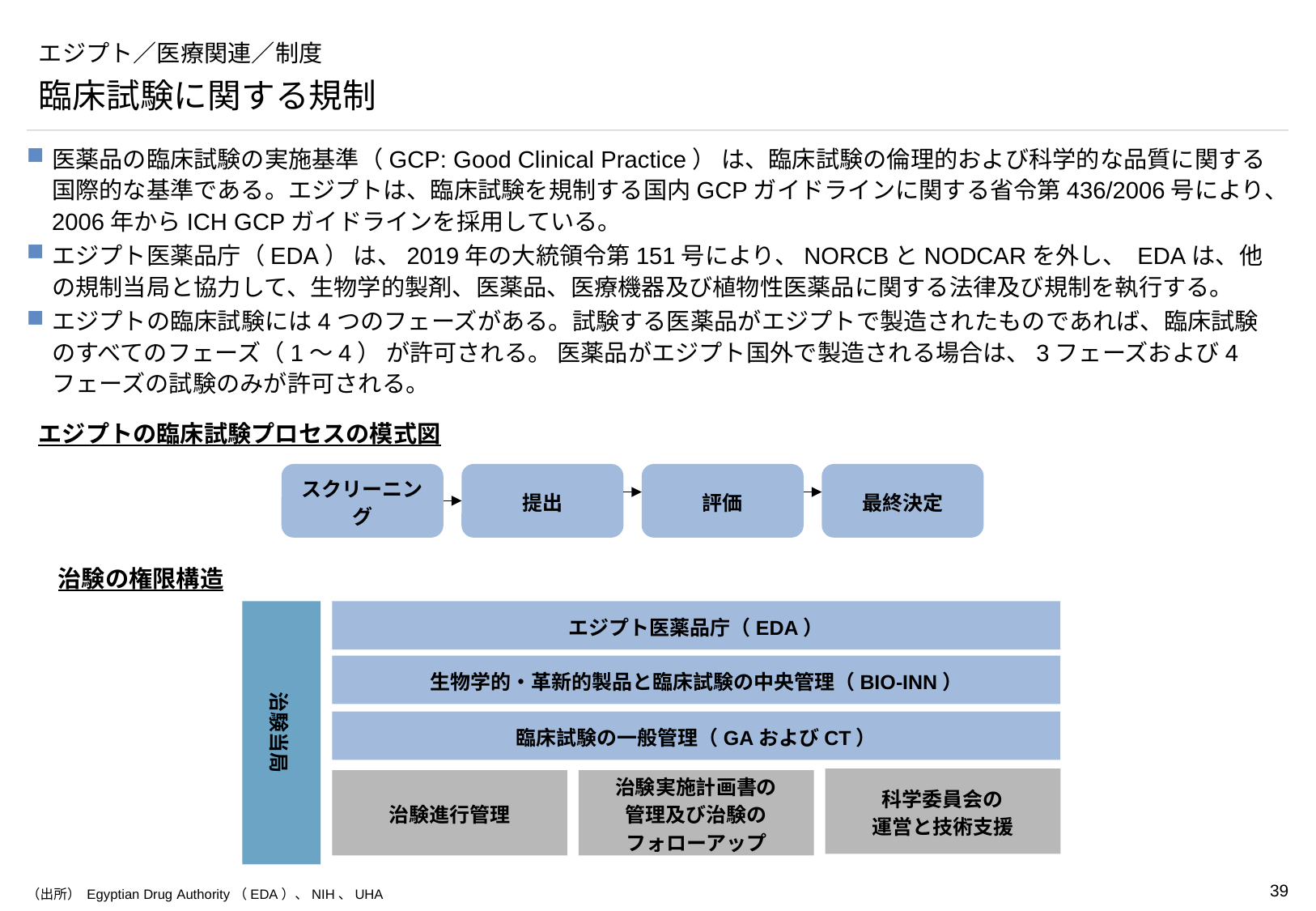

# エジプト／医療関連／制度
臨床試験に関する規制
医薬品の臨床試験の実施基準（GCP: Good Clinical Practice） は、臨床試験の倫理的および科学的な品質に関する国際的な基準である。エジプトは、臨床試験を規制する国内GCPガイドラインに関する省令第436/2006号により、2006年からICH GCPガイドラインを採用している。
エジプト医薬品庁（EDA） は、2019年の大統領令第151号により、NORCBとNODCARを外し、 EDAは、他の規制当局と協力して、生物学的製剤、医薬品、医療機器及び植物性医薬品に関する法律及び規制を執行する。
エジプトの臨床試験には4つのフェーズがある。試験する医薬品がエジプトで製造されたものであれば、臨床試験のすべてのフェーズ（1～4） が許可される。 医薬品がエジプト国外で製造される場合は、3フェーズおよび4フェーズの試験のみが許可される。
エジプトの臨床試験プロセスの模式図
スクリーニング
提出
評価
最終決定
治験の権限構造
エジプト医薬品庁（EDA）
治験当局
生物学的・革新的製品と臨床試験の中央管理（BIO-INN）
臨床試験の一般管理（GAおよびCT）
科学委員会の
運営と技術支援
治験進行管理
治験実施計画書の
管理及び治験の
フォローアップ
（出所） Egyptian Drug Authority（EDA）、NIH、UHA